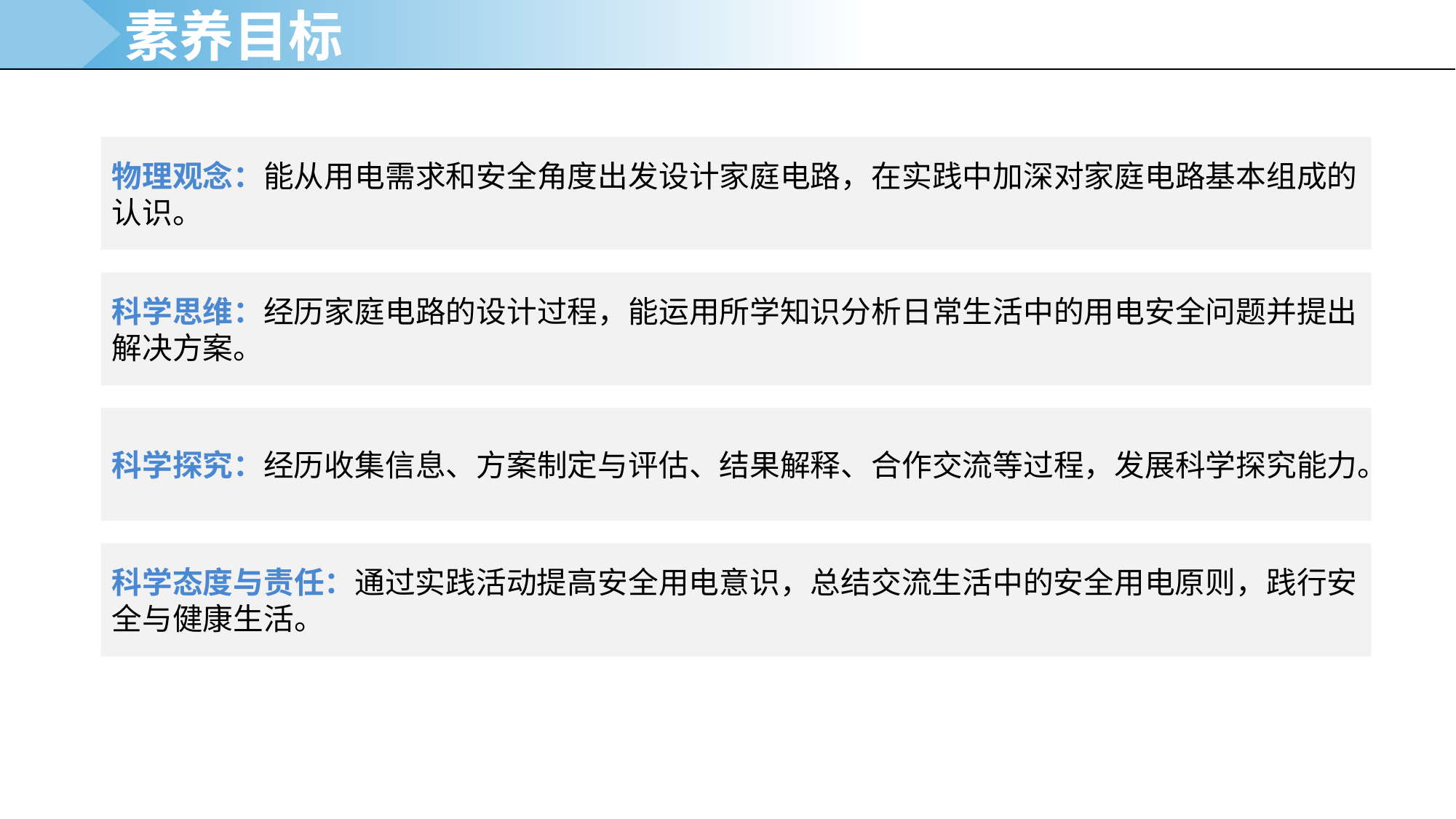

素养目标

物理观念：能从用电需求和安全角度出发设计家庭电路，在实践中加深对家庭电路基本组成的认识。
科学思维：经历家庭电路的设计过程，能运用所学知识分析日常生活中的用电安全问题并提出解决方案。
科学探究：经历收集信息、方案制定与评估、结果解释、合作交流等过程，发展科学探究能力。
科学态度与责任：通过实践活动提高安全用电意识，总结交流生活中的安全用电原则，践行安全与健康生活。